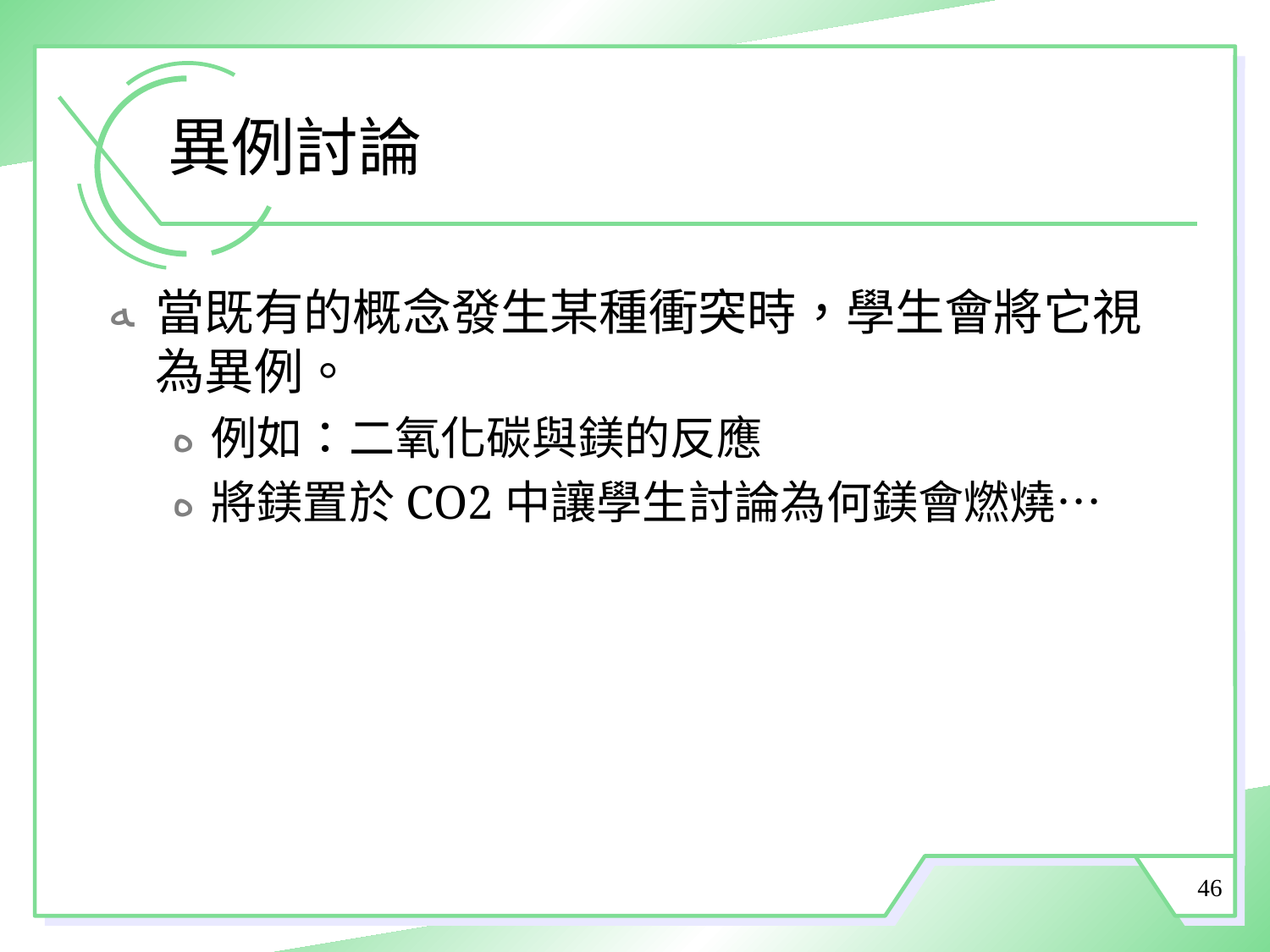

# 異例討論
當既有的概念發生某種衝突時，學生會將它視為異例。
例如：二氧化碳與鎂的反應
將鎂置於CO2中讓學生討論為何鎂會燃燒…
46